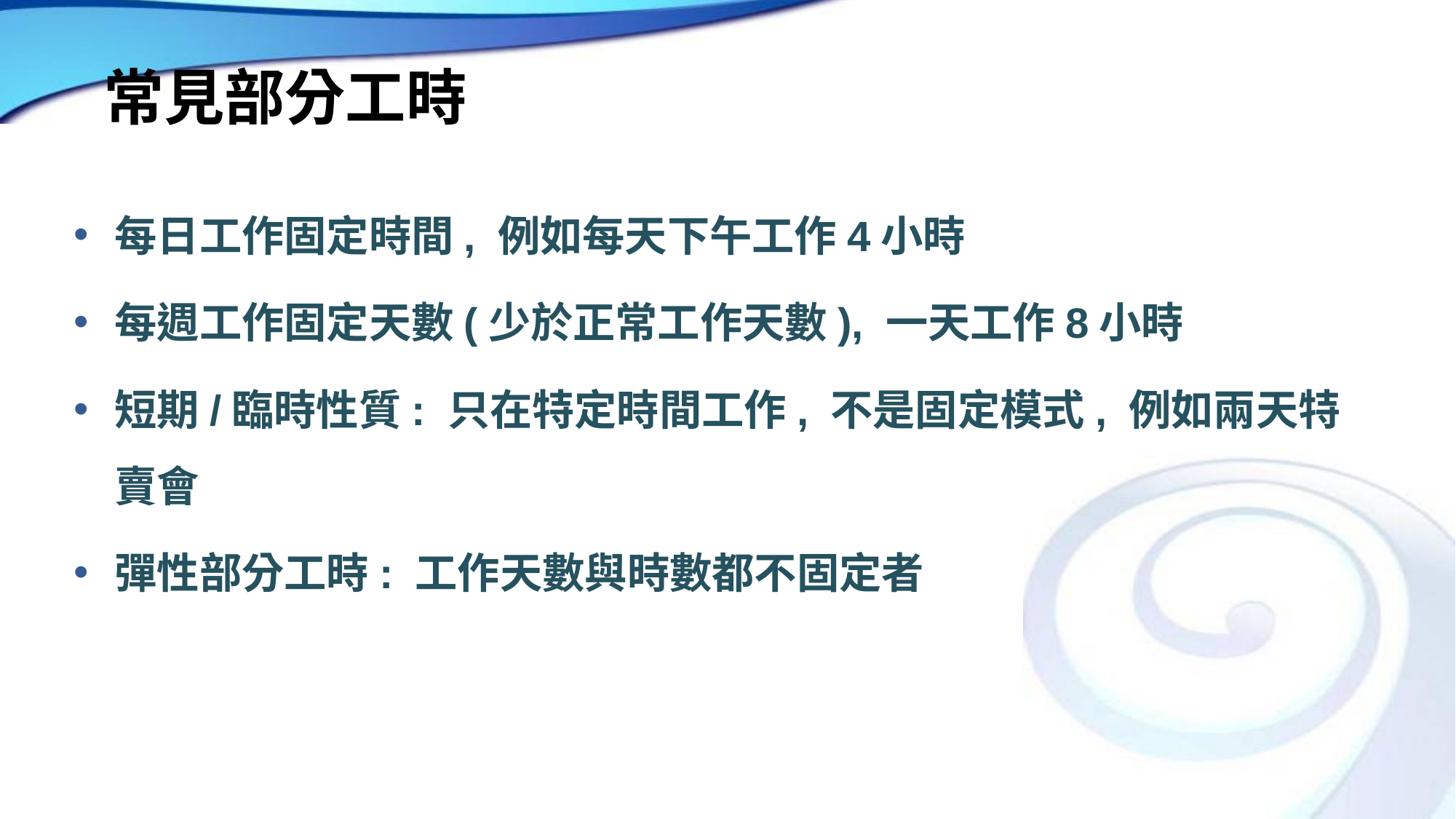

# 常見部分工時
每日工作固定時間, 例如每天下午工作4小時
每週工作固定天數(少於正常工作天數), 一天工作8小時
短期/臨時性質: 只在特定時間工作, 不是固定模式, 例如兩天特賣會
彈性部分工時: 工作天數與時數都不固定者